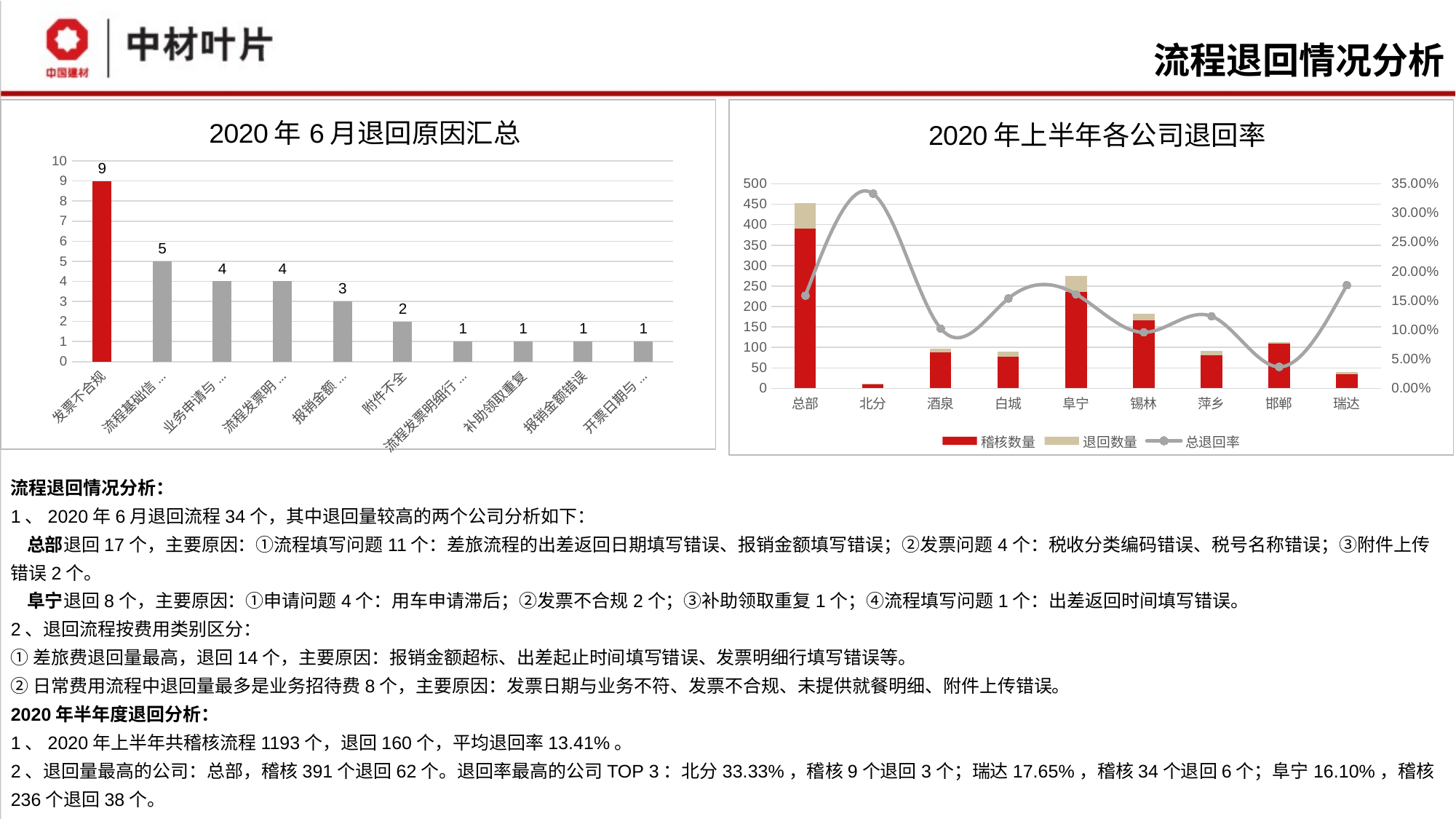

流程退回情况分析

### Chart: 2020年6月退回原因汇总

| Category | 汇总 |
|---|---|
| 发票不合规 | 9.0 |
| 流程基础信息填写错误 | 5.0 |
| 业务申请与制度不符 | 4.0 |
| 流程发票明细行填写错误 | 4.0 |
| 报销金额填写错误 | 3.0 |
| 附件不全 | 2.0 |
| 流程发票明细行填写错误/补助重复 | 1.0 |
| 补助领取重复 | 1.0 |
| 报销金额错误 | 1.0 |
| 开票日期与申请不符 | 1.0 |

### Chart: 2020年上半年各公司退回率

| Category | 稽核数量 | 退回数量 | 总退回率 |
|---|---|---|---|
| 总部 | 391.0 | 62.0 | 0.158567774936061 |
| 北分 | 9.0 | 3.0 | 0.333333333333333 |
| 酒泉 | 88.0 | 9.0 | 0.102272727272727 |
| 白城 | 78.0 | 12.0 | 0.153846153846154 |
| 阜宁 | 236.0 | 38.0 | 0.161016949152542 |
| 锡林 | 167.0 | 16.0 | 0.0958083832335329 |
| 萍乡 | 81.0 | 10.0 | 0.123456790123457 |
| 邯郸 | 109.0 | 4.0 | 0.036697247706422 |
| 瑞达 | 34.0 | 6.0 | 0.176470588235294 |
流程退回情况分析：
1、2020年6月退回流程34个，其中退回量较高的两个公司分析如下：
   总部退回17个，主要原因：①流程填写问题11个：差旅流程的出差返回日期填写错误、报销金额填写错误；②发票问题4个：税收分类编码错误、税号名称错误；③附件上传错误2个。
   阜宁退回8个，主要原因：①申请问题4个：用车申请滞后；②发票不合规2个；③补助领取重复1个；④流程填写问题1个：出差返回时间填写错误。
2、退回流程按费用类别区分：
①差旅费退回量最高，退回14个，主要原因：报销金额超标、出差起止时间填写错误、发票明细行填写错误等。
②日常费用流程中退回量最多是业务招待费8个，主要原因：发票日期与业务不符、发票不合规、未提供就餐明细、附件上传错误。
2020年半年度退回分析：
1、2020年上半年共稽核流程1193个，退回160个，平均退回率13.41%。
2、退回量最高的公司：总部，稽核391个退回62个。退回率最高的公司TOP 3：北分33.33%，稽核9个退回3个；瑞达17.65%，稽核34个退回6个；阜宁16.10%，稽核236个退回38个。
3、退回的费用类型TOP 3：差旅费80个，业务招待费23个，职工福利费12个。